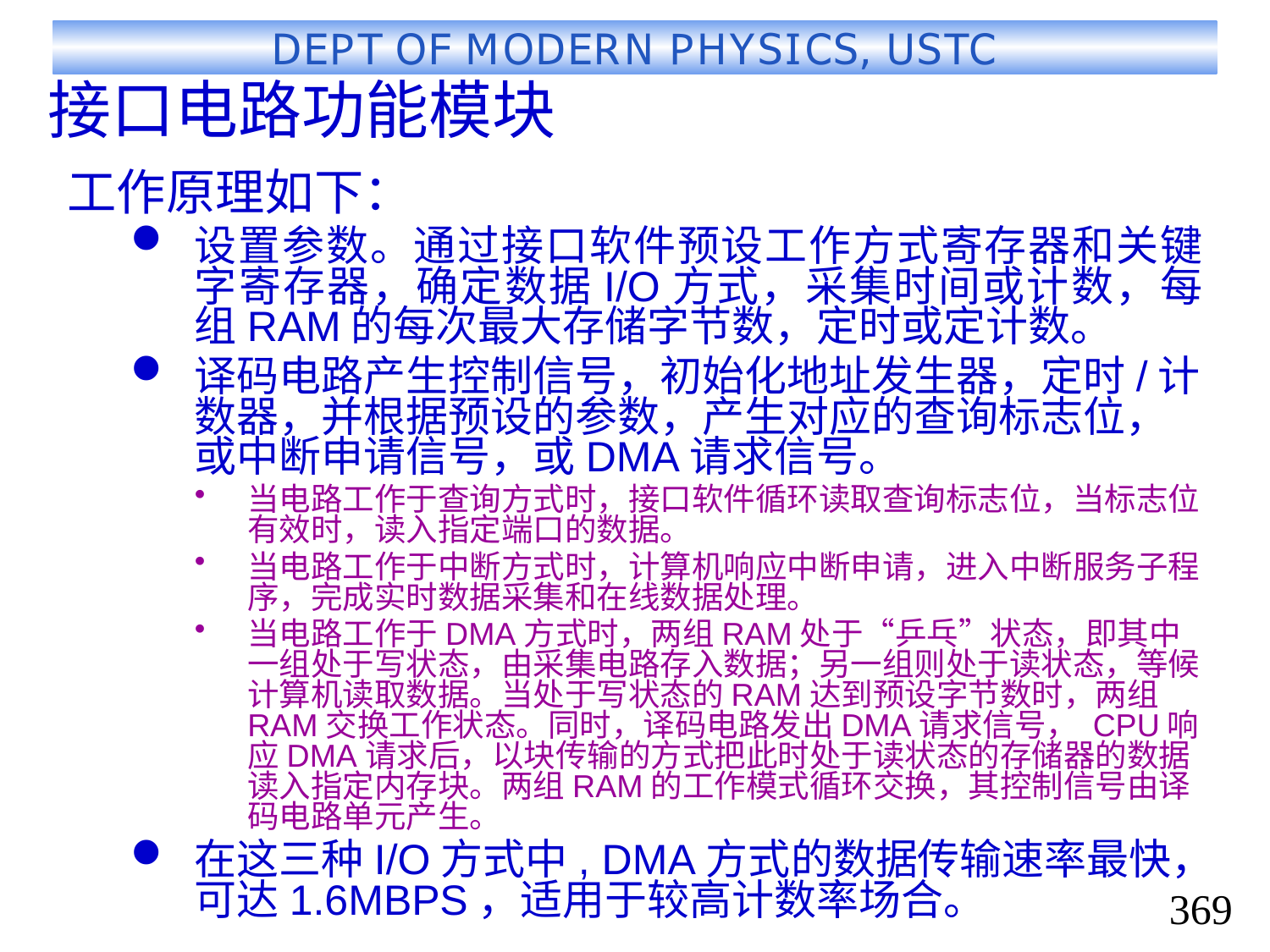

# 接口电路功能模块
工作原理如下：
设置参数。通过接口软件预设工作方式寄存器和关键字寄存器，确定数据I/O方式，采集时间或计数，每组RAM的每次最大存储字节数，定时或定计数。
译码电路产生控制信号，初始化地址发生器，定时/计数器，并根据预设的参数，产生对应的查询标志位，或中断申请信号，或DMA请求信号。
当电路工作于查询方式时，接口软件循环读取查询标志位，当标志位有效时，读入指定端口的数据。
当电路工作于中断方式时，计算机响应中断申请，进入中断服务子程序，完成实时数据采集和在线数据处理。
当电路工作于DMA方式时，两组RAM处于“乒乓”状态，即其中一组处于写状态，由采集电路存入数据；另一组则处于读状态，等候计算机读取数据。当处于写状态的RAM达到预设字节数时，两组RAM交换工作状态。同时，译码电路发出DMA请求信号， CPU响应DMA请求后，以块传输的方式把此时处于读状态的存储器的数据读入指定内存块。两组RAM的工作模式循环交换，其控制信号由译码电路单元产生。
在这三种I/O方式中, DMA方式的数据传输速率最快，可达1.6MBPS，适用于较高计数率场合。